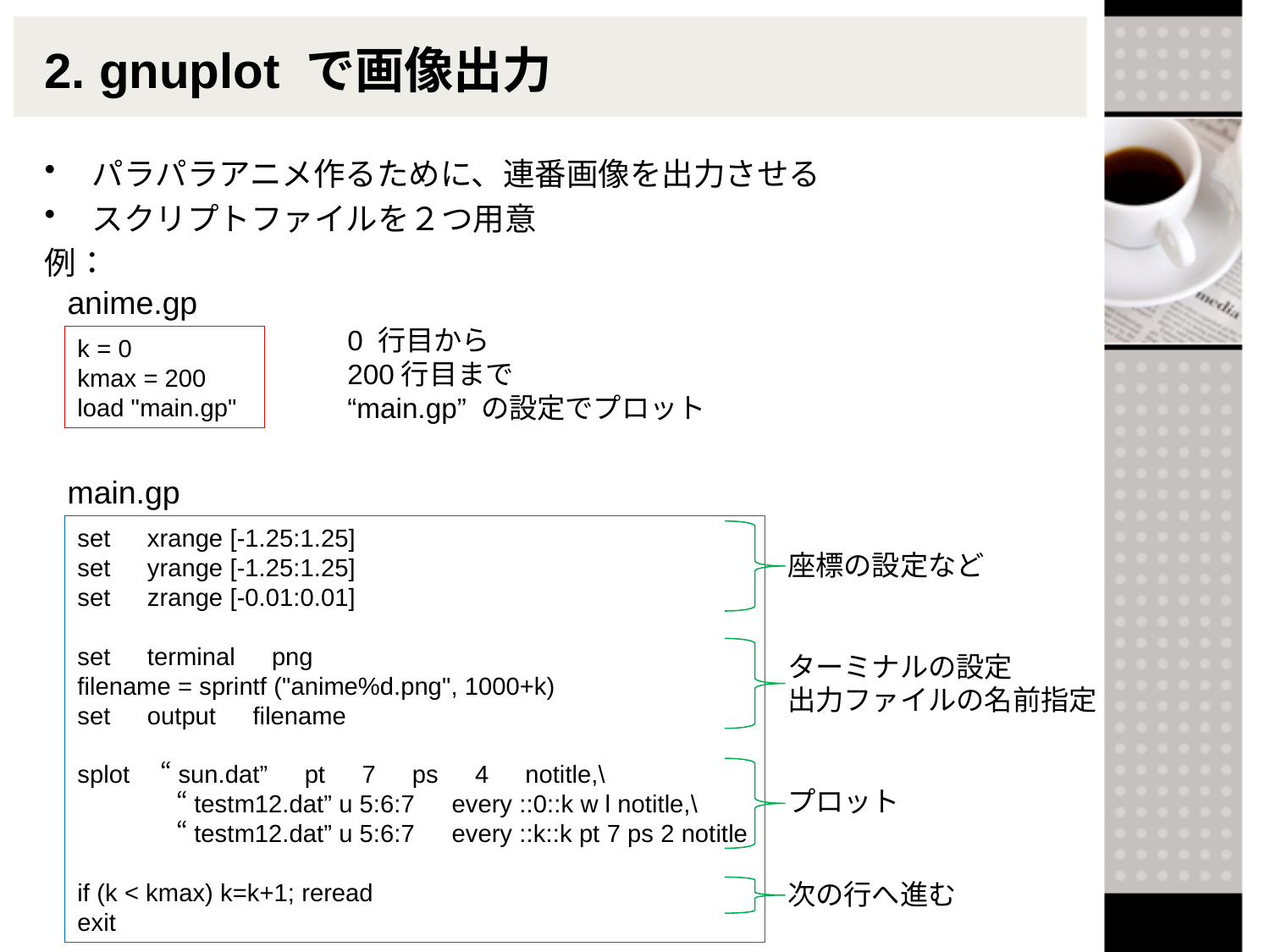

# 2. gnuplot で画像出力
パラパラアニメ作るために、連番画像を出力させる
スクリプトファイルを２つ用意
例：
anime.gp
0 行目から
200行目まで
“main.gp” の設定でプロット
k = 0
kmax = 200
load "main.gp"
main.gp
set　xrange [-1.25:1.25]
set　yrange [-1.25:1.25]
set　zrange [-0.01:0.01]

set　terminal　png
filename = sprintf ("anime%d.png", 1000+k)
set　output　filename

splot　“sun.dat”　pt　7　ps　4　notitle,\
　　　　“testm12.dat” u 5:6:7　every ::0::k w l notitle,\
　　　　“testm12.dat” u 5:6:7　every ::k::k pt 7 ps 2 notitle

if (k < kmax) k=k+1; reread
exit

座標の設定など

ターミナルの設定
出力ファイルの名前指定

プロット

次の行へ進む